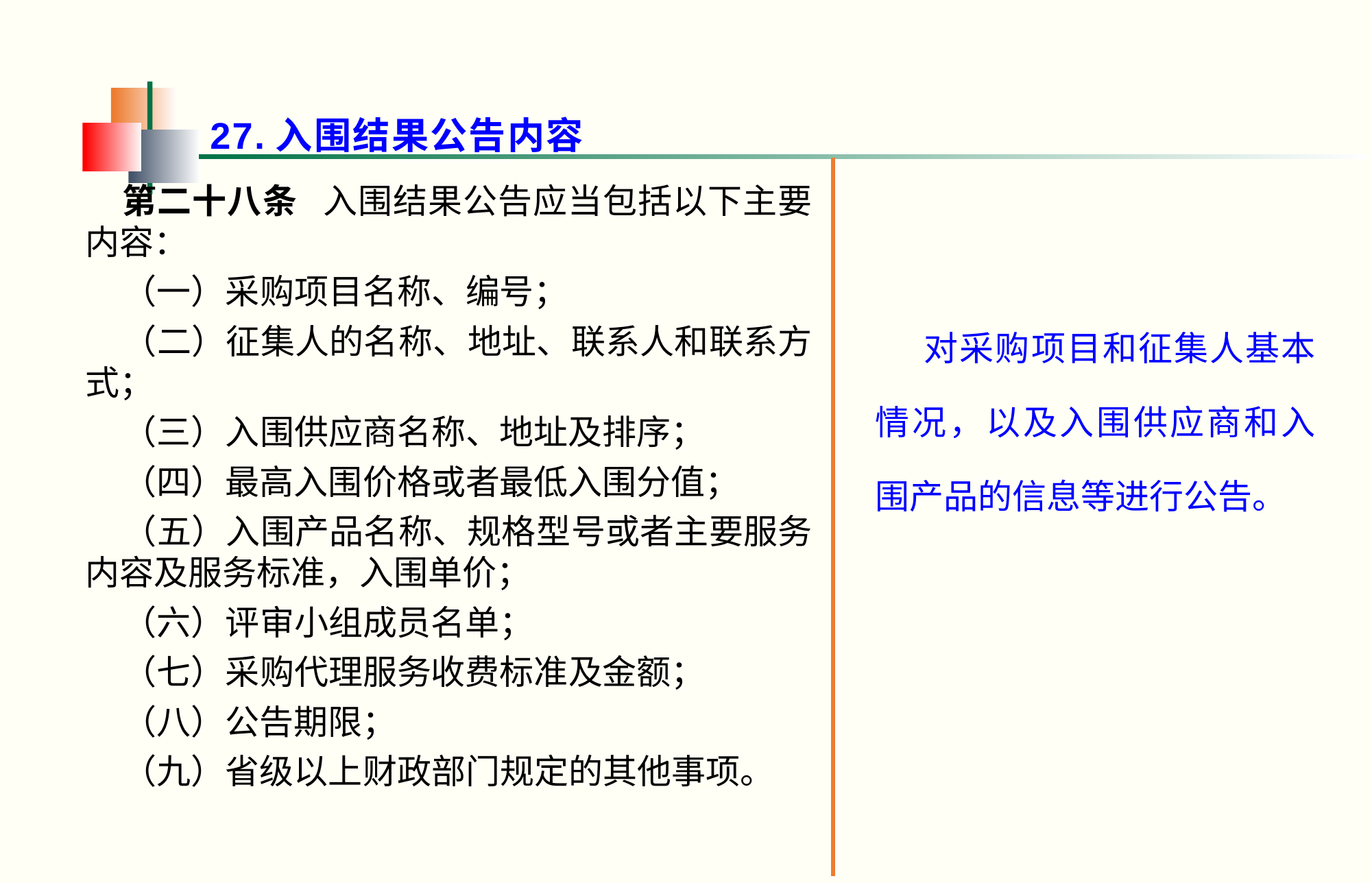

27.入围结果公告内容
第二十八条   入围结果公告应当包括以下主要内容：
（一）采购项目名称、编号；
（二）征集人的名称、地址、联系人和联系方式；
（三）入围供应商名称、地址及排序；
（四）最高入围价格或者最低入围分值；
（五）入围产品名称、规格型号或者主要服务内容及服务标准，入围单价；
（六）评审小组成员名单；
（七）采购代理服务收费标准及金额；
（八）公告期限；
（九）省级以上财政部门规定的其他事项。

对采购项目和征集人基本情况，以及入围供应商和入围产品的信息等进行公告。